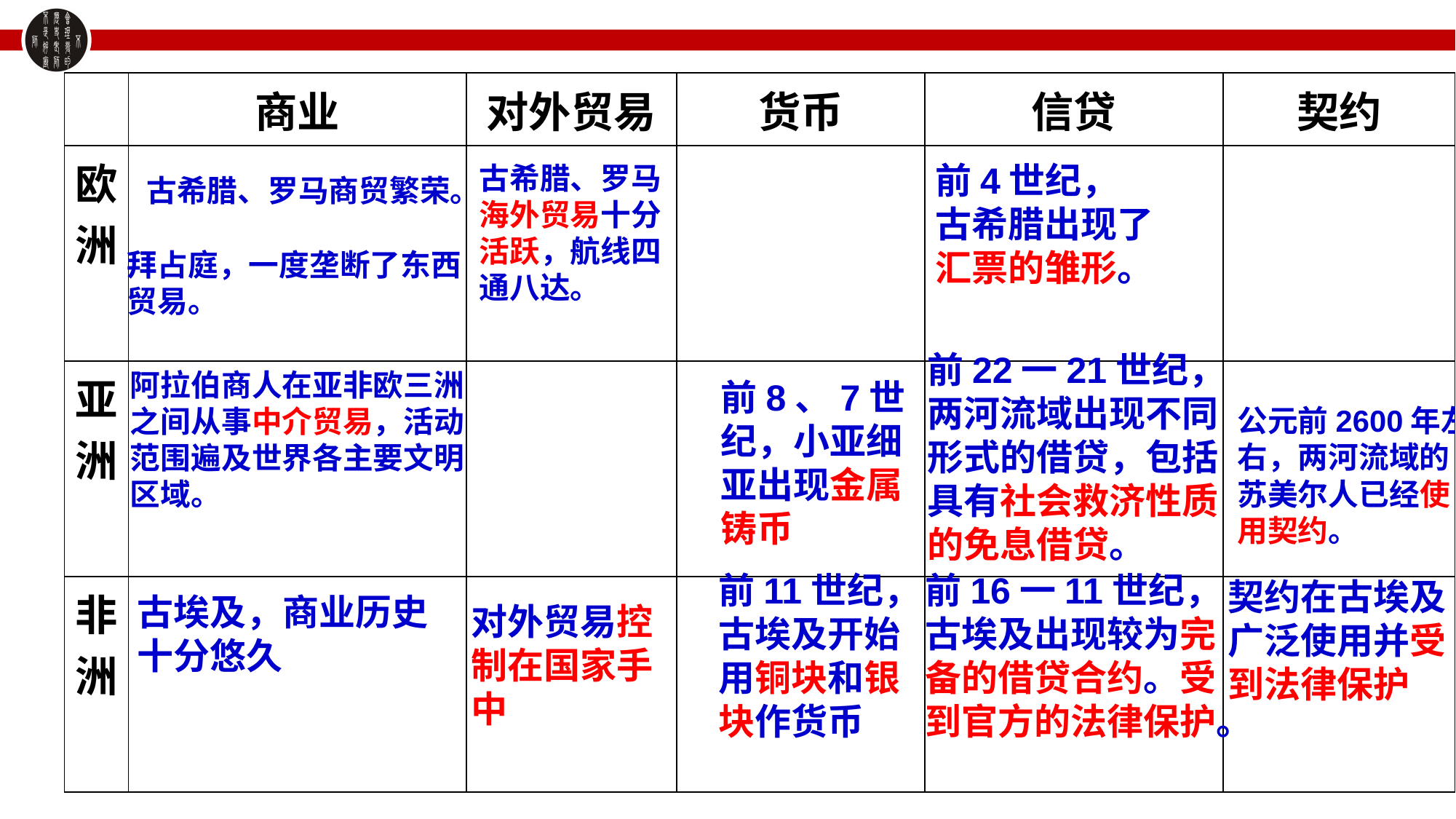

|  | 商业 | 对外贸易 | 货币 | 信贷 | 契约 |
| --- | --- | --- | --- | --- | --- |
| 欧洲 |  |  |  |  |  |
| 亚洲 |  |  |  |  |  |
| 非洲 |  |  |  |  |  |
前4世纪，古希腊出现了汇票的雏形。
古希腊、罗马海外贸易十分活跃，航线四通八达。
古希腊、罗马商贸繁荣。
拜占庭，一度垄断了东西贸易。
前22一21世纪，两河流域出现不同形式的借贷，包括具有社会救济性质的免息借贷。
阿拉伯商人在亚非欧三洲之间从事中介贸易，活动范围遍及世界各主要文明区域。
前8、7世纪，小亚细亚出现金属铸币
公元前2600年左右，两河流域的苏美尔人已经使用契约。
前11世纪，古埃及开始用铜块和银块作货币
前16一11世纪，古埃及出现较为完备的借贷合约。受到官方的法律保护。
契约在古埃及广泛使用并受到法律保护
古埃及，商业历史十分悠久
对外贸易控制在国家手中